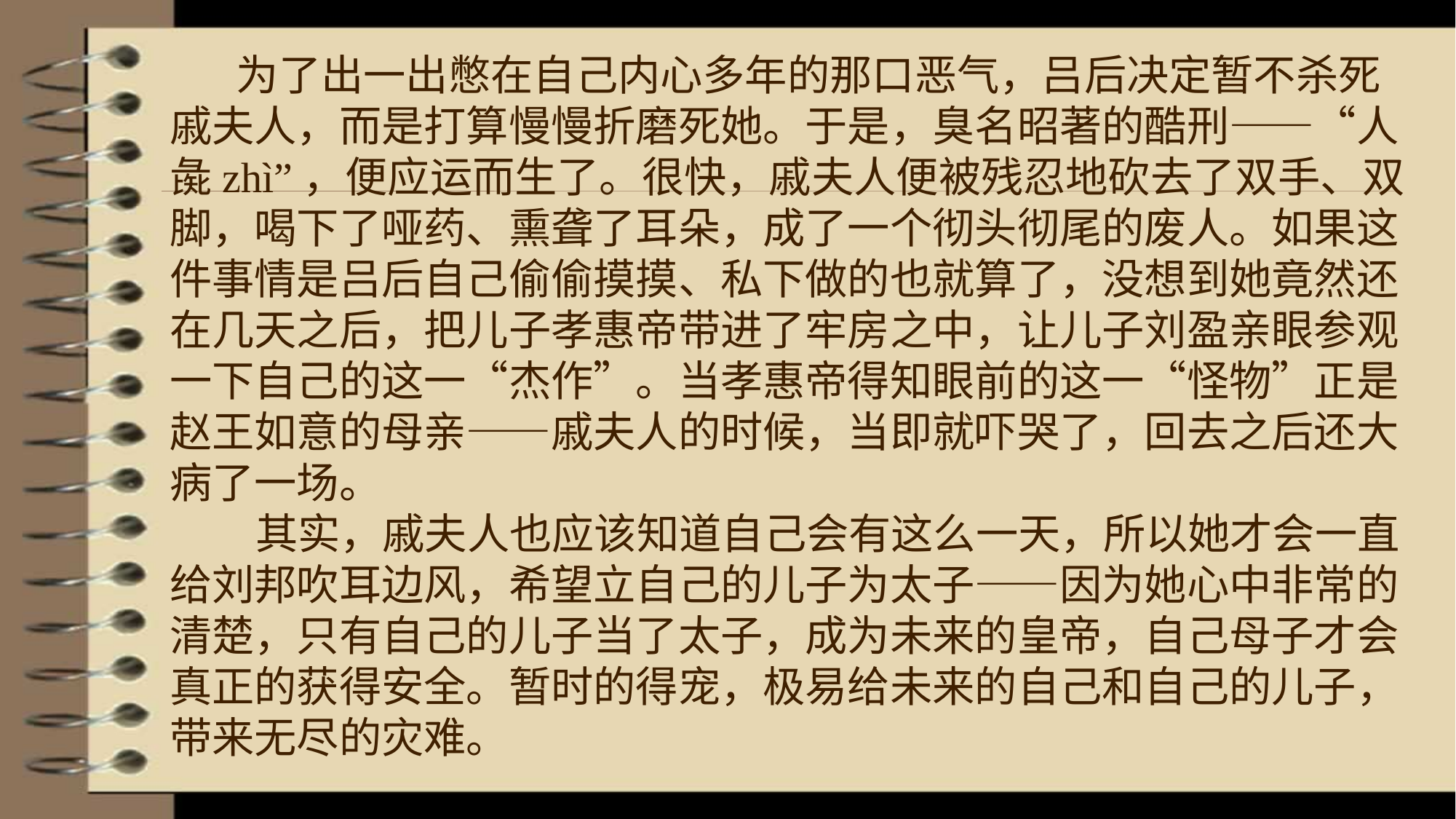

为了出一出憋在自己内心多年的那口恶气，吕后决定暂不杀死戚夫人，而是打算慢慢折磨死她。于是，臭名昭著的酷刑——“人彘zhì”，便应运而生了。很快，戚夫人便被残忍地砍去了双手、双脚，喝下了哑药、熏聋了耳朵，成了一个彻头彻尾的废人。如果这件事情是吕后自己偷偷摸摸、私下做的也就算了，没想到她竟然还在几天之后，把儿子孝惠帝带进了牢房之中，让儿子刘盈亲眼参观一下自己的这一“杰作”。当孝惠帝得知眼前的这一“怪物”正是赵王如意的母亲——戚夫人的时候，当即就吓哭了，回去之后还大病了一场。
        其实，戚夫人也应该知道自己会有这么一天，所以她才会一直给刘邦吹耳边风，希望立自己的儿子为太子——因为她心中非常的清楚，只有自己的儿子当了太子，成为未来的皇帝，自己母子才会真正的获得安全。暂时的得宠，极易给未来的自己和自己的儿子，带来无尽的灾难。